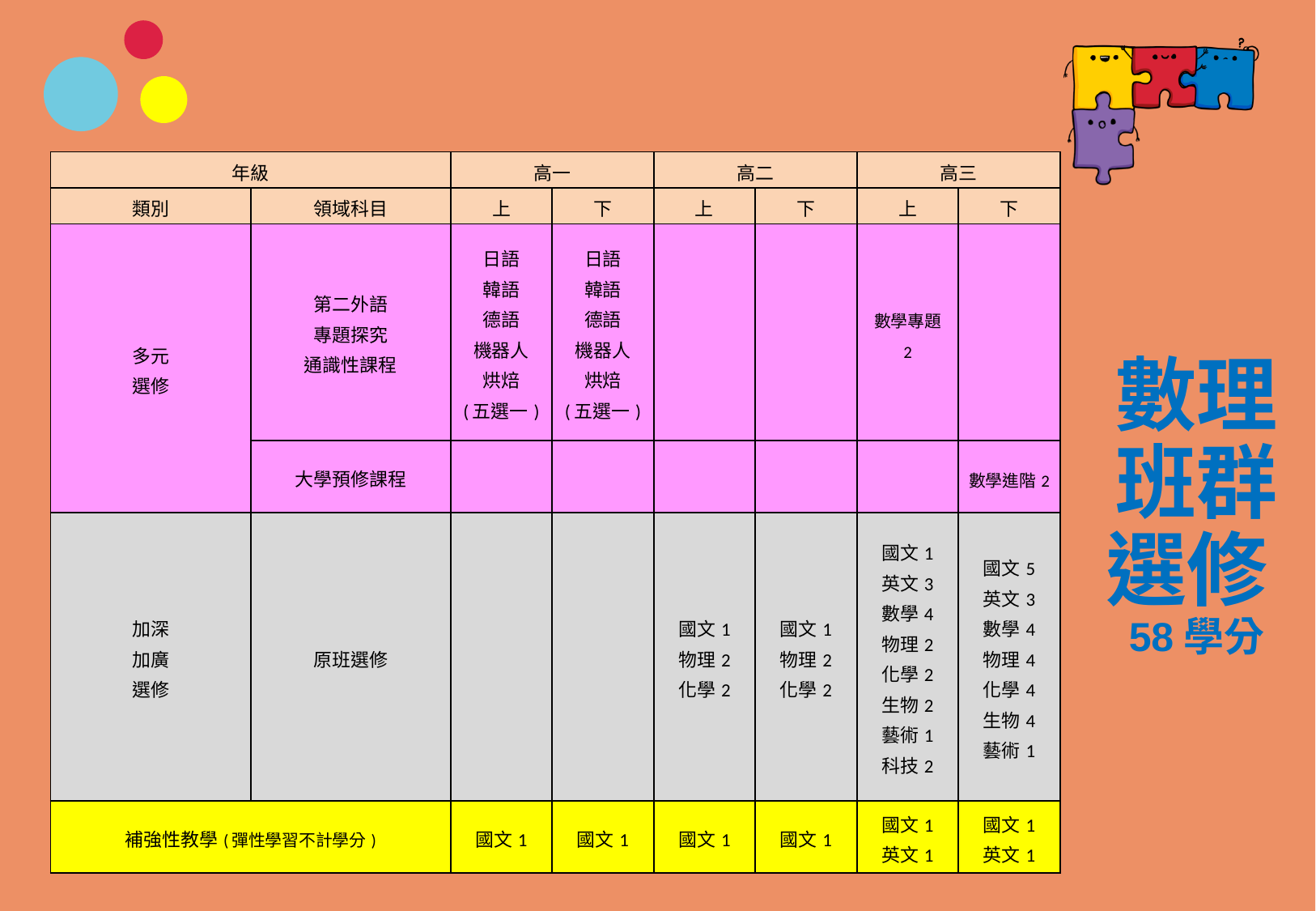

| 年級 |  | 高一 |  | 高二 |  | 高三 |  |
| --- | --- | --- | --- | --- | --- | --- | --- |
| 類別 | 領域科目 | 上 | 下 | 上 | 下 | 上 | 下 |
| 多元 選修 | 第二外語 專題探究 通識性課程 | 日語 韓語 德語 機器人 烘焙 (五選一) | 日語 韓語 德語 機器人 烘焙 (五選一) |  |  | 數學專題 2 |  |
|  | 大學預修課程 |  |  |  |  |  | 數學進階2 |
| 加深 加廣 選修 | 原班選修 |  |  | 國文1 物理2 化學2 | 國文1 物理2 化學2 | 國文1 英文3 數學4 物理2 化學2 生物2 藝術1 科技2 | 國文5 英文3 數學4 物理4 化學4 生物4 藝術1 |
| 補強性教學(彈性學習不計學分) |  | 國文1 | 國文1 | 國文1 | 國文1 | 國文1 英文1 | 國文1 英文1 |
# 數理班群選修58學分